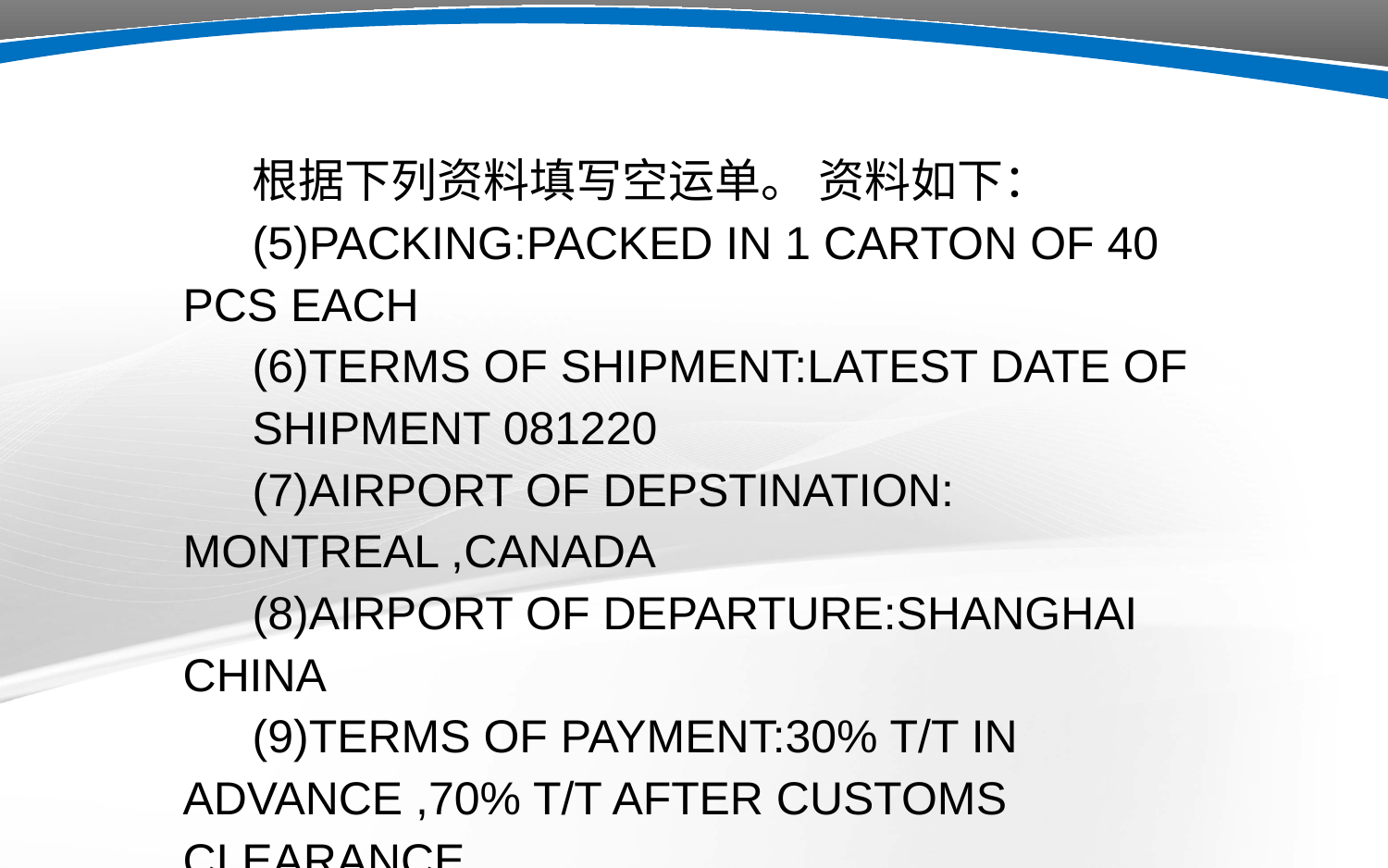

根据下列资料填写空运单。 资料如下：
(5)PACKING:PACKED IN 1 CARTON OF 40 PCS EACH
(6)TERMS OF SHIPMENT:LATEST DATE OF
SHIPMENT 081220
(7)AIRPORT OF DEPSTINATION: MONTREAL ,CANADA
(8)AIRPORT OF DEPARTURE:SHANGHAI CHINA
(9)TERMS OF PAYMENT:30% T/T IN ADVANCE ,70% T/T AFTER CUSTOMS CLEARANCE
(10)PARTIAL SHIPMENTS: ALLOWED